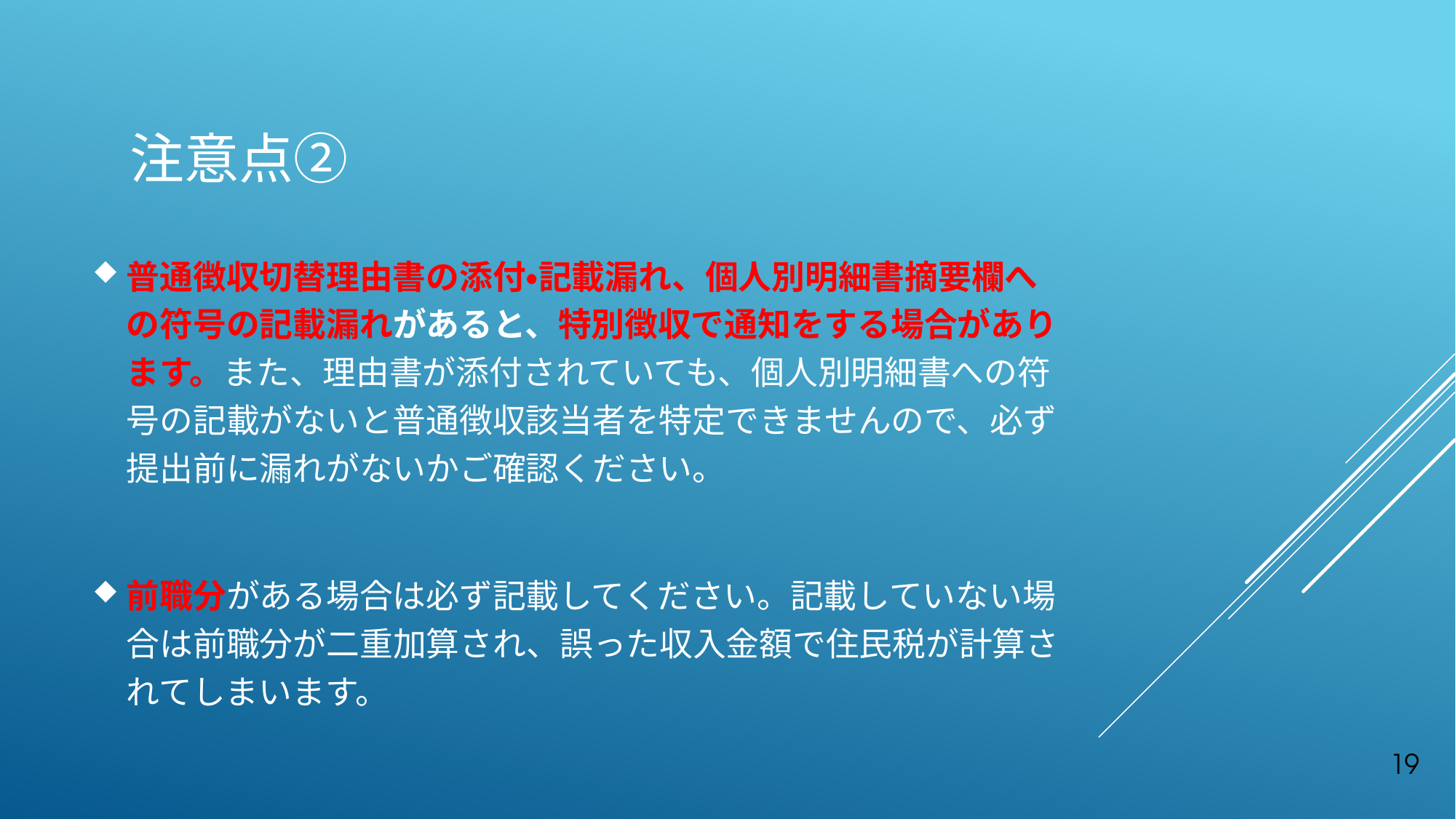

# 注意点②
普通徴収切替理由書の添付・記載漏れ、個人別明細書摘要欄への符号の記載漏れがあると、特別徴収で通知をする場合があります。また、理由書が添付されていても、個人別明細書への符号の記載がないと普通徴収該当者を特定できませんので、必ず提出前に漏れがないかご確認ください。

前職分がある場合は必ず記載してください。記載していない場合は前職分が二重加算され、誤った収入金額で住民税が計算されてしまいます。

19